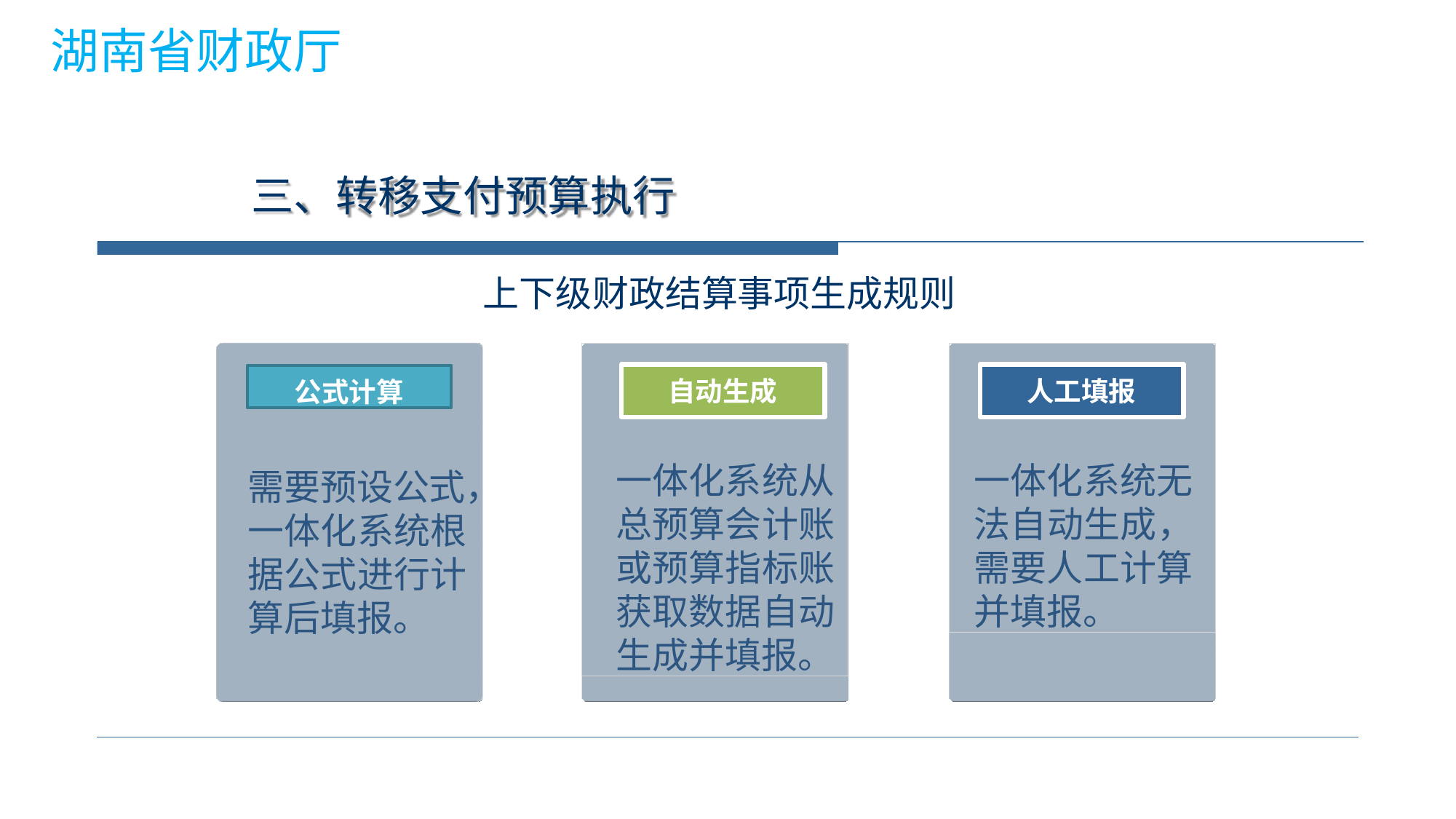

湖南省财政厅

# 三、转移支付预算执行
上下级财政结算事项生成规则

一体化系统从 总预算会计账 或预算指标账 获取数据自动 生成并填报。

一体化系统无 法自动生成， 需要人工计算 并填报。

公式计算
自动生成
人工填报
需要预设公式，
一体化系统根 据公式进行计 算后填报。

43